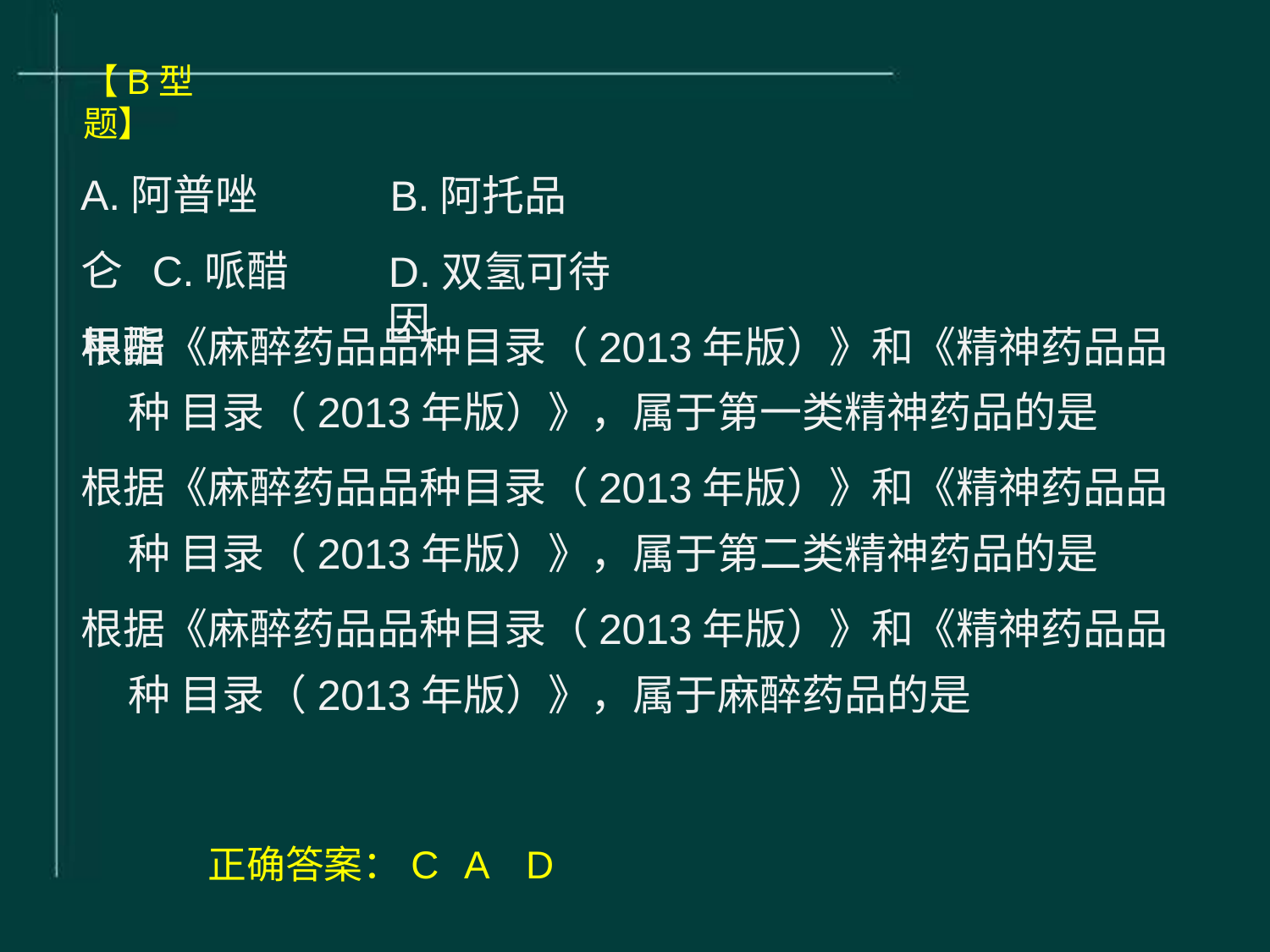

【B型题】
# A.阿普唑仑  C.哌醋甲酯
B.阿托品
D.双氢可待因
根据《麻醉药品品种目录（2013年版）》和《精神药品品种 目录（2013年版）》，属于第一类精神药品的是
根据《麻醉药品品种目录（2013年版）》和《精神药品品种 目录（2013年版）》，属于第二类精神药品的是
根据《麻醉药品品种目录（2013年版）》和《精神药品品种 目录（2013年版）》，属于麻醉药品的是
正确答案：C	A	D